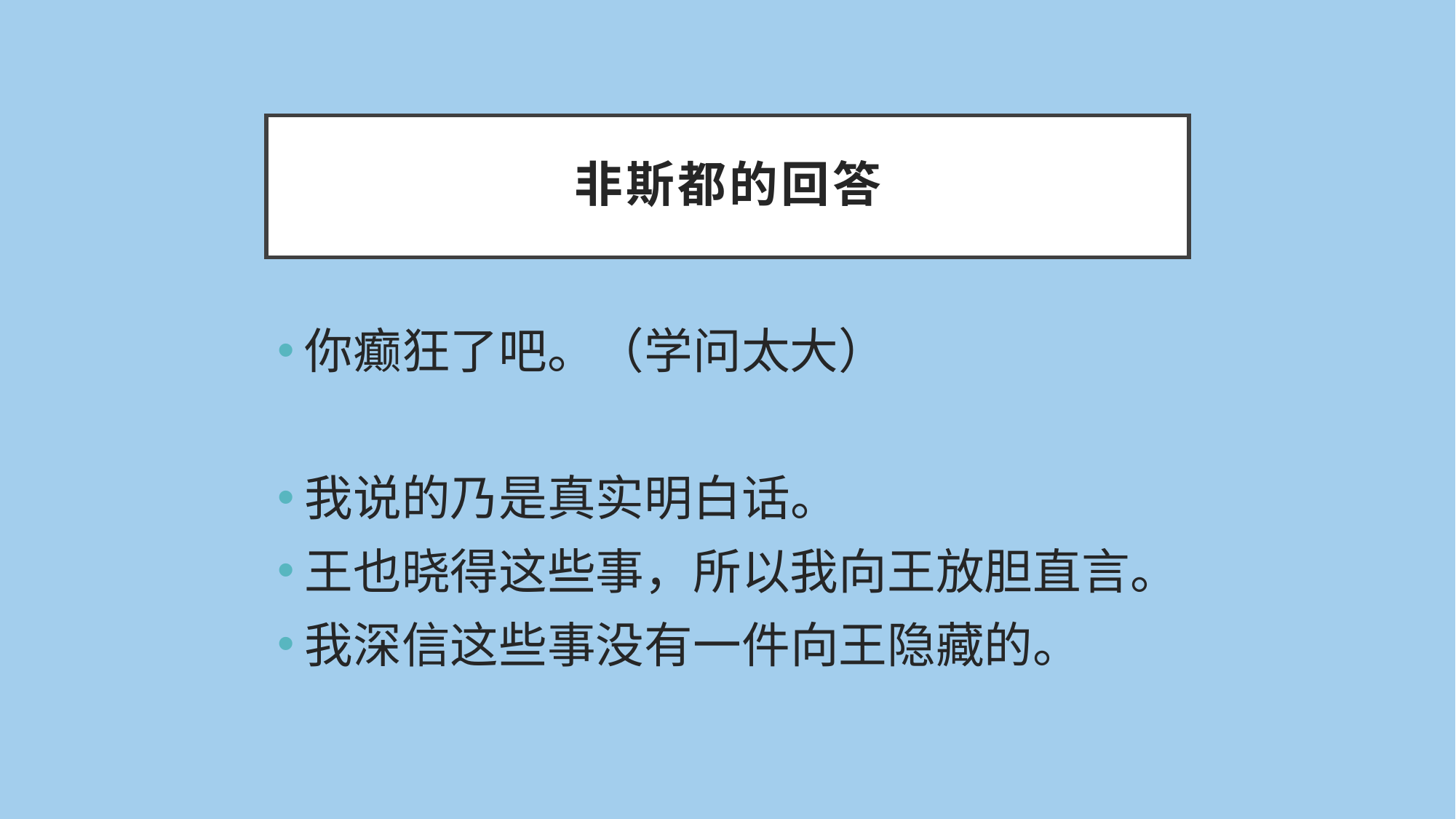

# 非斯都的回答
你癫狂了吧。（学问太大）

我说的乃是真实明白话。
王也晓得这些事，所以我向王放胆直言。
我深信这些事没有一件向王隐藏的。